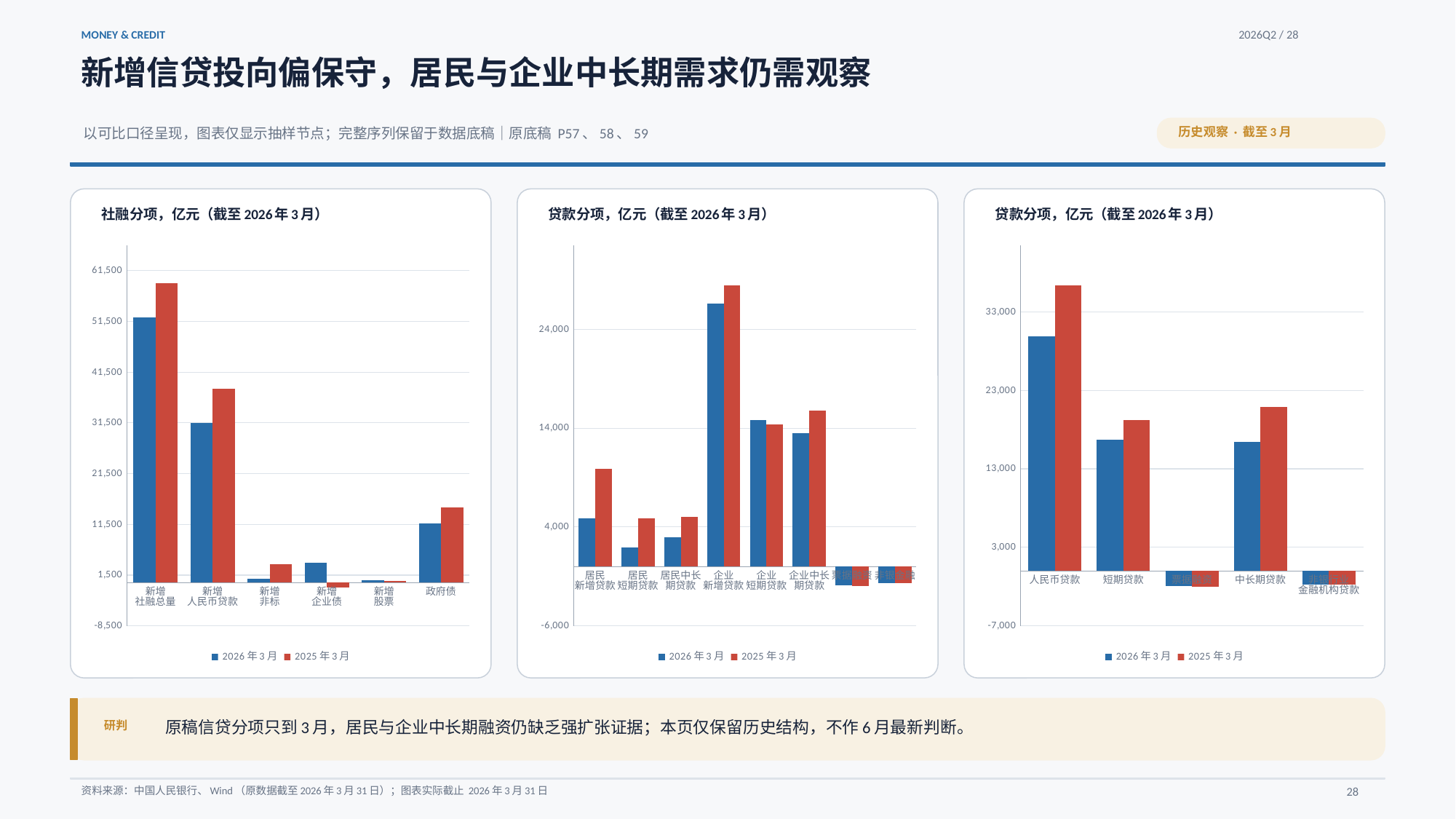

MONEY & CREDIT
2026Q2 / 28
新增信贷投向偏保守，居民与企业中长期需求仍需观察

历史观察 · 截至3月
以可比口径呈现，图表仅显示抽样节点；完整序列保留于数据底稿｜原底稿 P57、58、59

社融分项，亿元（截至2026年3月）
贷款分项，亿元（截至2026年3月）
贷款分项，亿元（截至2026年3月）

### Chart

| Category |  |  |
|---|---|---|
| 新增
社融总量 | 52271.0 | 58961.0 |
| 新增
人民币贷款 | 31522.0 | 38234.0 |
| 新增
非标 | 801.0 | 3705.0 |
| 新增
企业债 | 3910.0 | -905.0 |
| 新增
股票 | 428.0 | 412.0 |
| 政府债 | 11658.0 | 14866.0 |

### Chart

| Category |  |  |
|---|---|---|
| 居民
新增贷款 | 4909.0 | 9853.0 |
| 居民
短期贷款 | 1956.0 | 4841.0 |
| 居民中长
期贷款 | 2953.0 | 5047.0 |
| 企业
新增贷款 | 26600.0 | 28400.0 |
| 企业
短期贷款 | 14800.0 | 14400.0 |
| 企业中长
期贷款 | 13500.0 | 15800.0 |
| 票据融资 | -1911.0 | -1986.0 |
| 非银金融 | -1693.0 | -1702.0 |

### Chart

| Category |  |  |
|---|---|---|
| 人民币贷款 | 29900.000000000004 | 36400.0 |
| 短期贷款 | 16756.0 | 19241.0 |
| 票据融资 | -1911.0 | -1986.0 |
| 中长期贷款 | 16453.0 | 20847.0 |
| 非银行业
金融机构贷款 | -1693.0 | -1702.0 |

原稿信贷分项只到3月，居民与企业中长期融资仍缺乏强扩张证据；本页仅保留历史结构，不作6月最新判断。
研判

资料来源：中国人民银行、Wind（原数据截至2026年3月31日）；图表实际截止 2026年3月31日
28